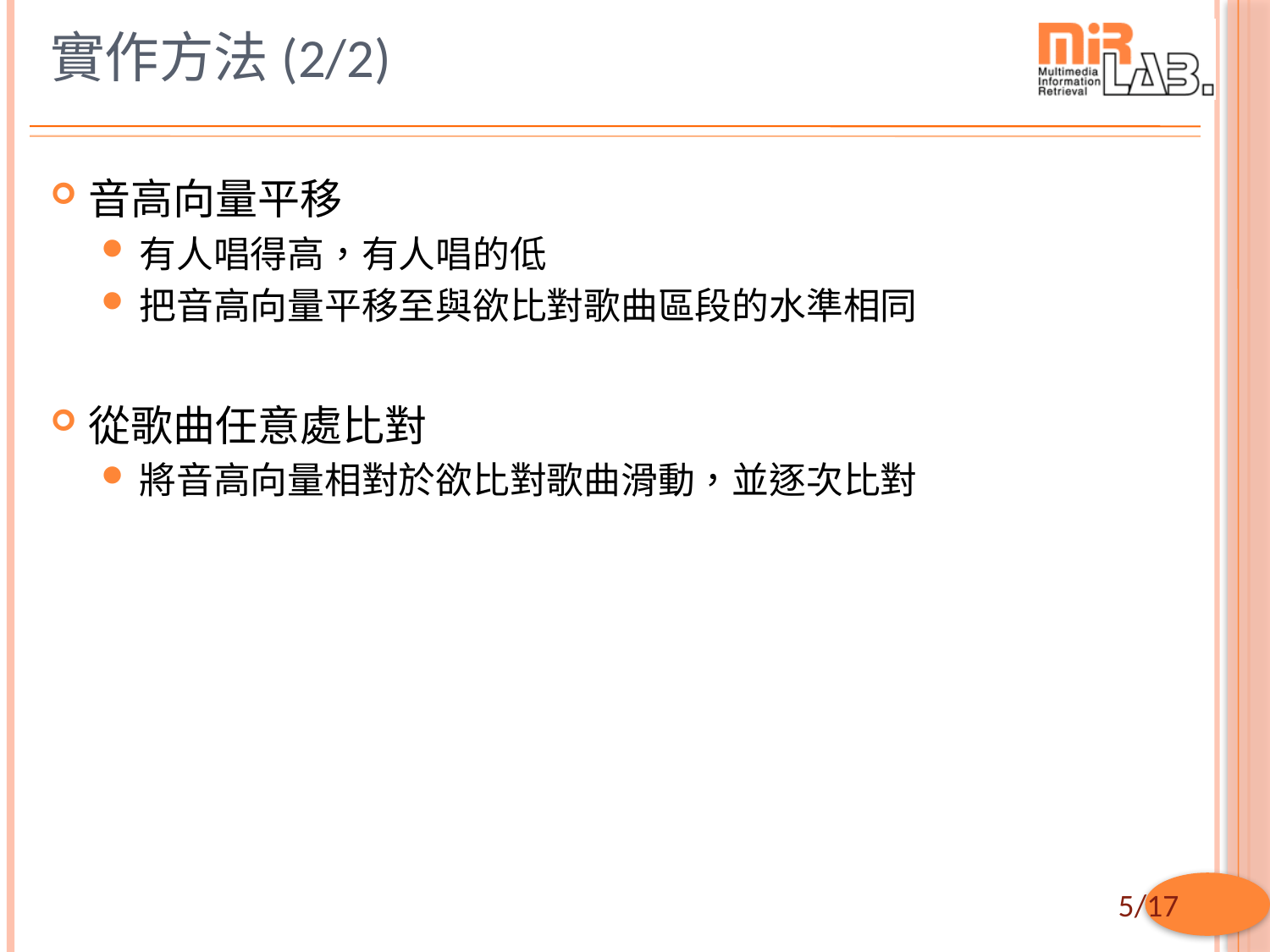

# 實作方法(2/2)
音高向量平移
有人唱得高，有人唱的低
把音高向量平移至與欲比對歌曲區段的水準相同

從歌曲任意處比對
將音高向量相對於欲比對歌曲滑動，並逐次比對